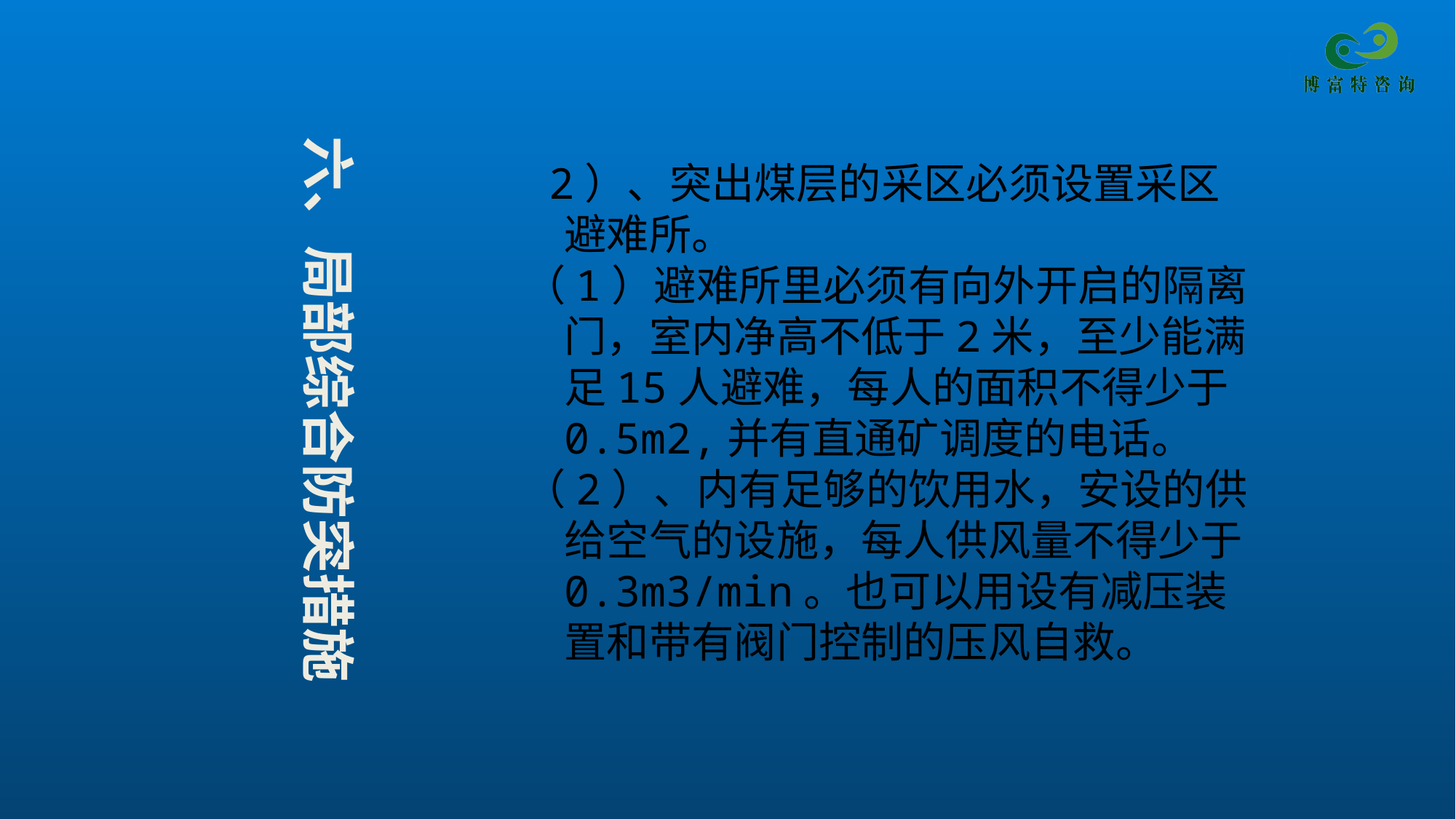

六、局部综合防突措施
 2）、突出煤层的采区必须设置采区避难所。
（1）避难所里必须有向外开启的隔离门，室内净高不低于2米，至少能满足15人避难，每人的面积不得少于0.5m2,并有直通矿调度的电话。
（2）、内有足够的饮用水，安设的供给空气的设施，每人供风量不得少于0.3m3/min。也可以用设有减压装置和带有阀门控制的压风自救。